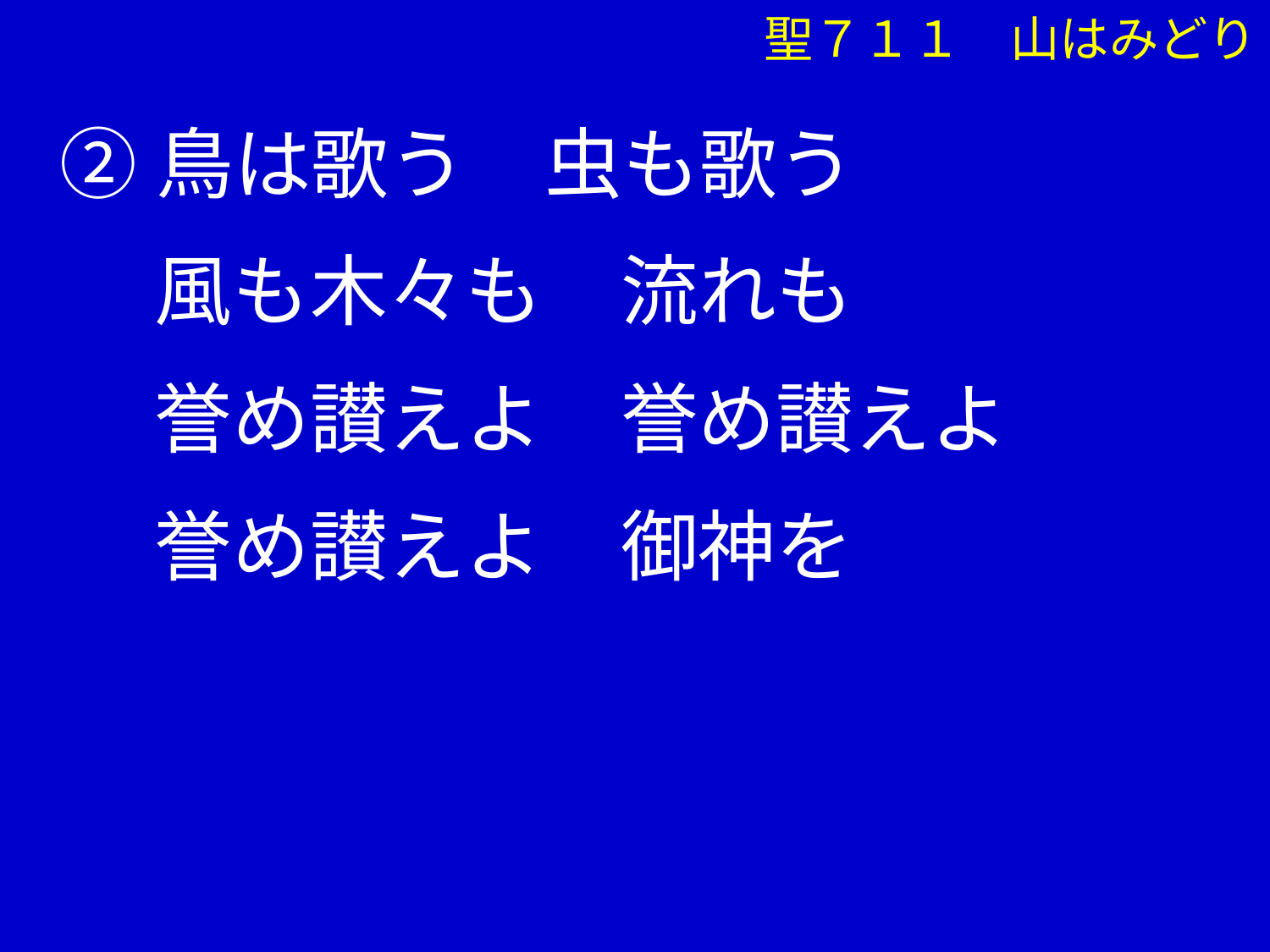

聖７１１　山はみどり
②鳥は歌う　虫も歌う
　 風も木々も　流れも
　 誉め讃えよ　誉め讃えよ
　 誉め讃えよ　御神を